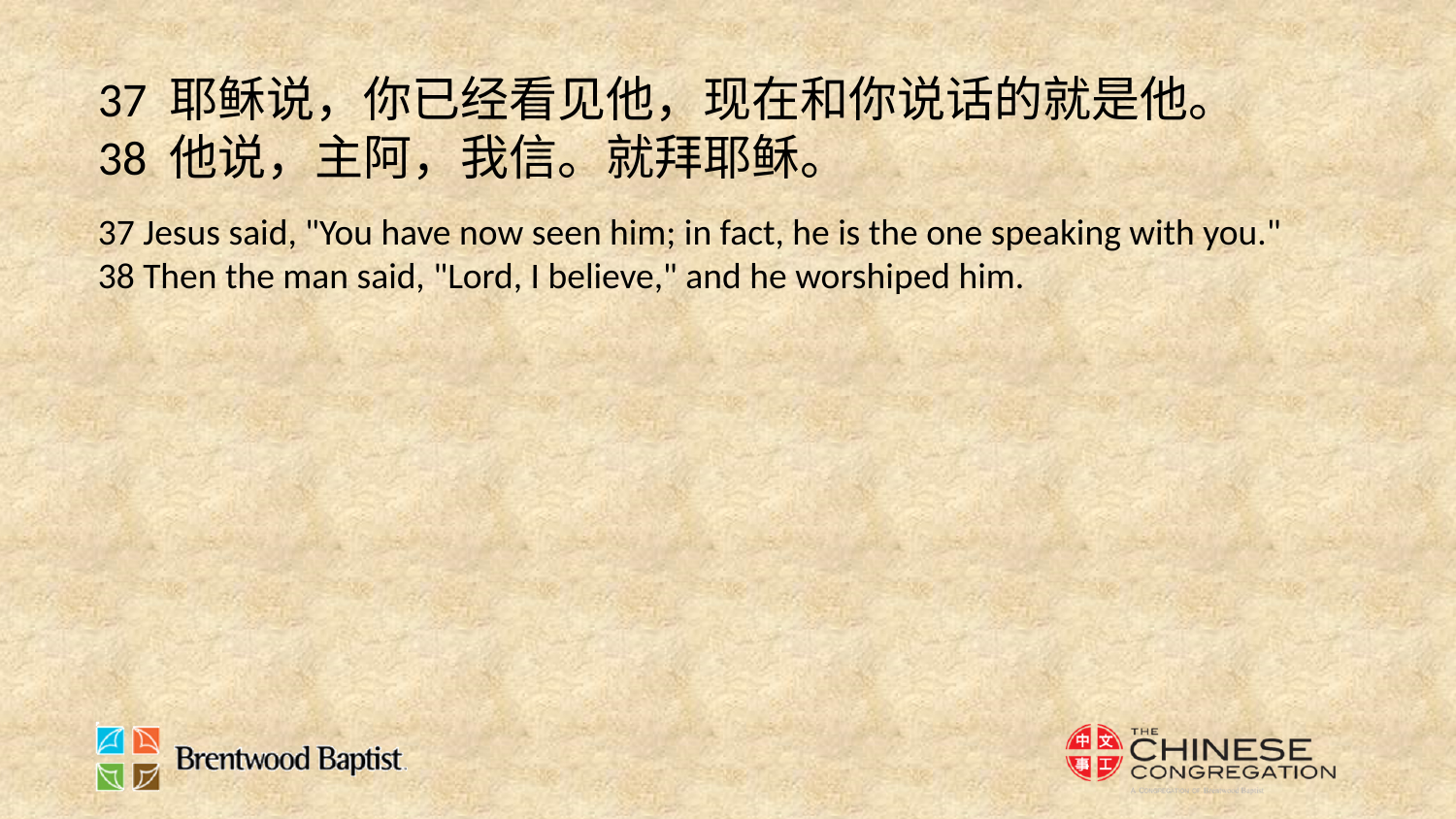

37 耶稣说，你已经看见他，现在和你说话的就是他。
38 他说，主阿，我信。就拜耶稣。

37 Jesus said, "You have now seen him; in fact, he is the one speaking with you."
38 Then the man said, "Lord, I believe," and he worshiped him.